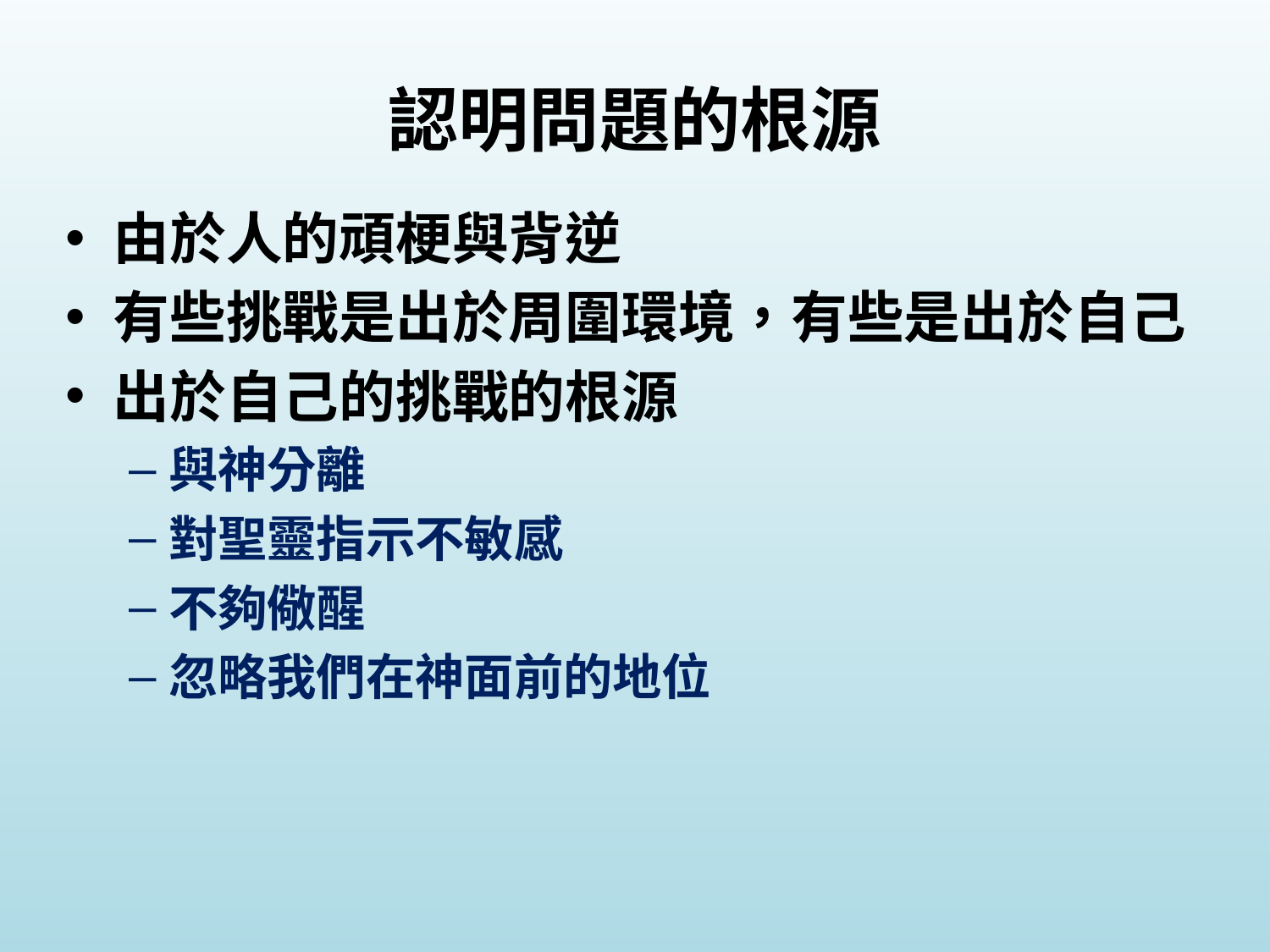

# 認明問題的根源
由於人的頑梗與背逆
有些挑戰是出於周圍環境，有些是出於自己
出於自己的挑戰的根源
與神分離
對聖靈指示不敏感
不夠儆醒
忽略我們在神面前的地位